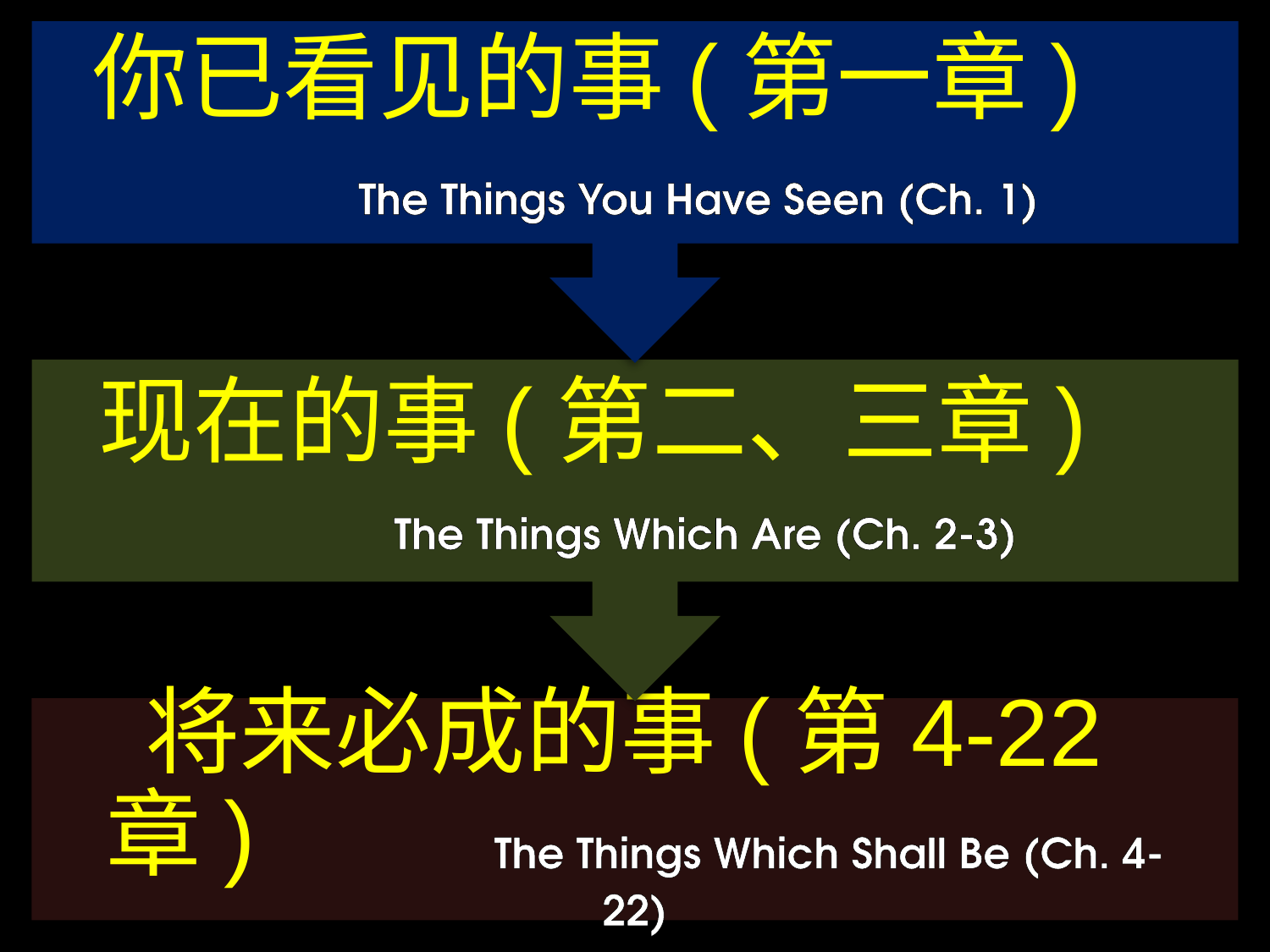

将来必成的事(第4-22章)         The Things Which Shall Be (Ch. 4-22)
现在的事(第二、三章)         The Things Which Are (Ch. 2-3)
你已看见的事(第一章)        The Things You Have Seen (Ch. 1)